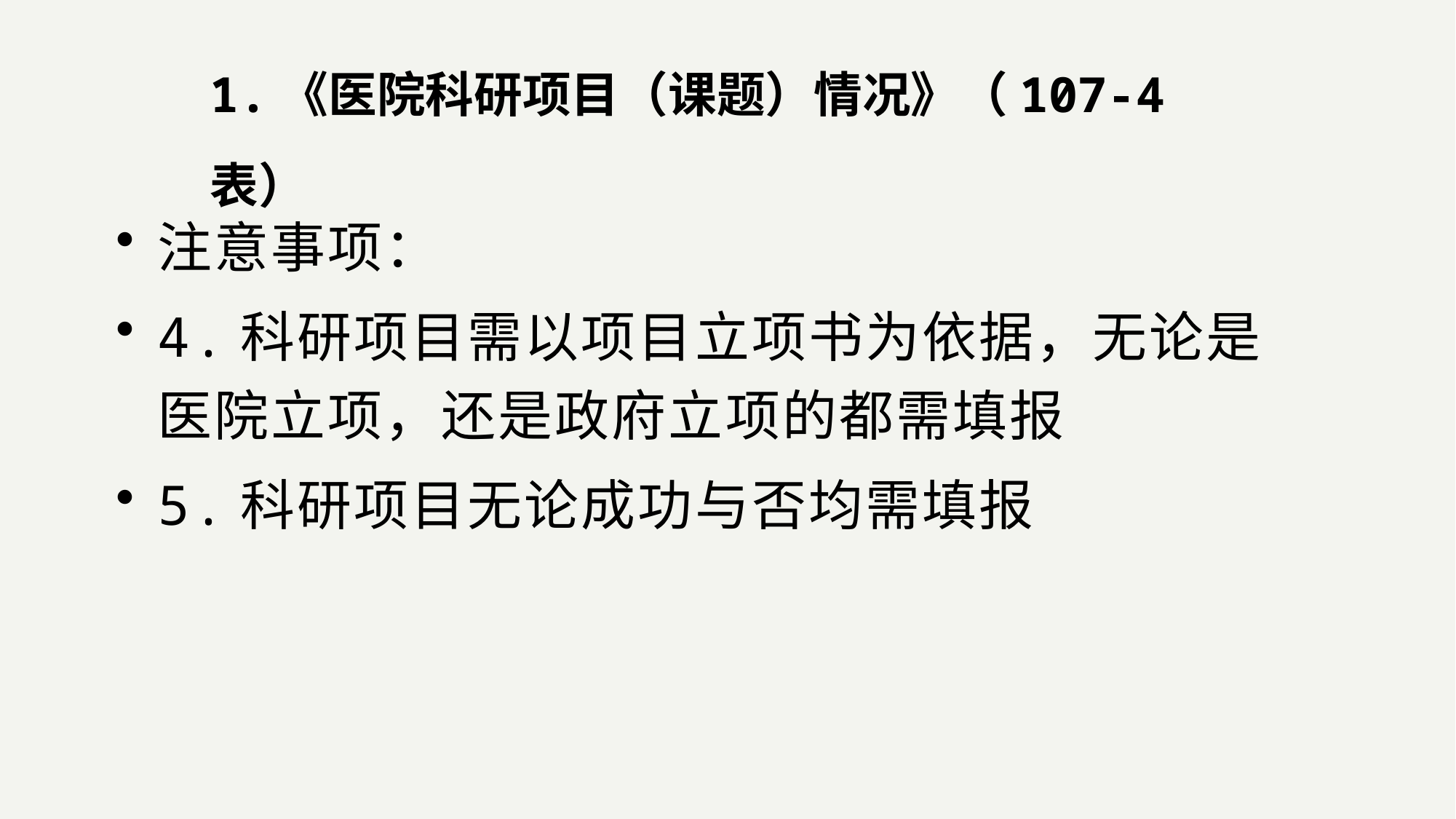

1.《医院科研项目（课题）情况》（107-4表）
注意事项：
4.科研项目需以项目立项书为依据，无论是医院立项，还是政府立项的都需填报
5.科研项目无论成功与否均需填报